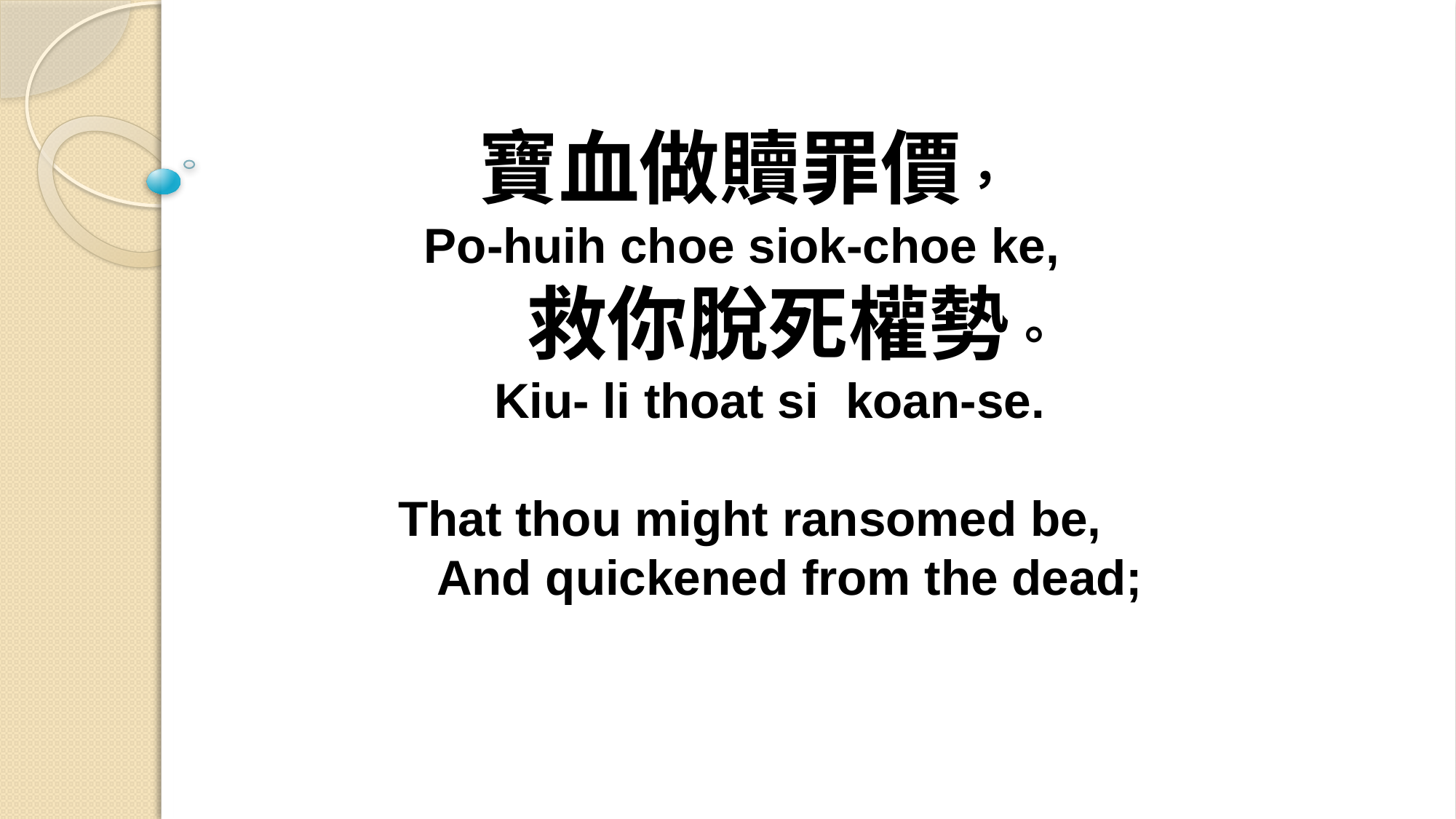

# 寶血做贖罪價， Po-huih choe siok-choe ke, 救你脫死權勢。 Kiu- li thoat si  koan-se. That thou might ransomed be, And quickened from the dead;